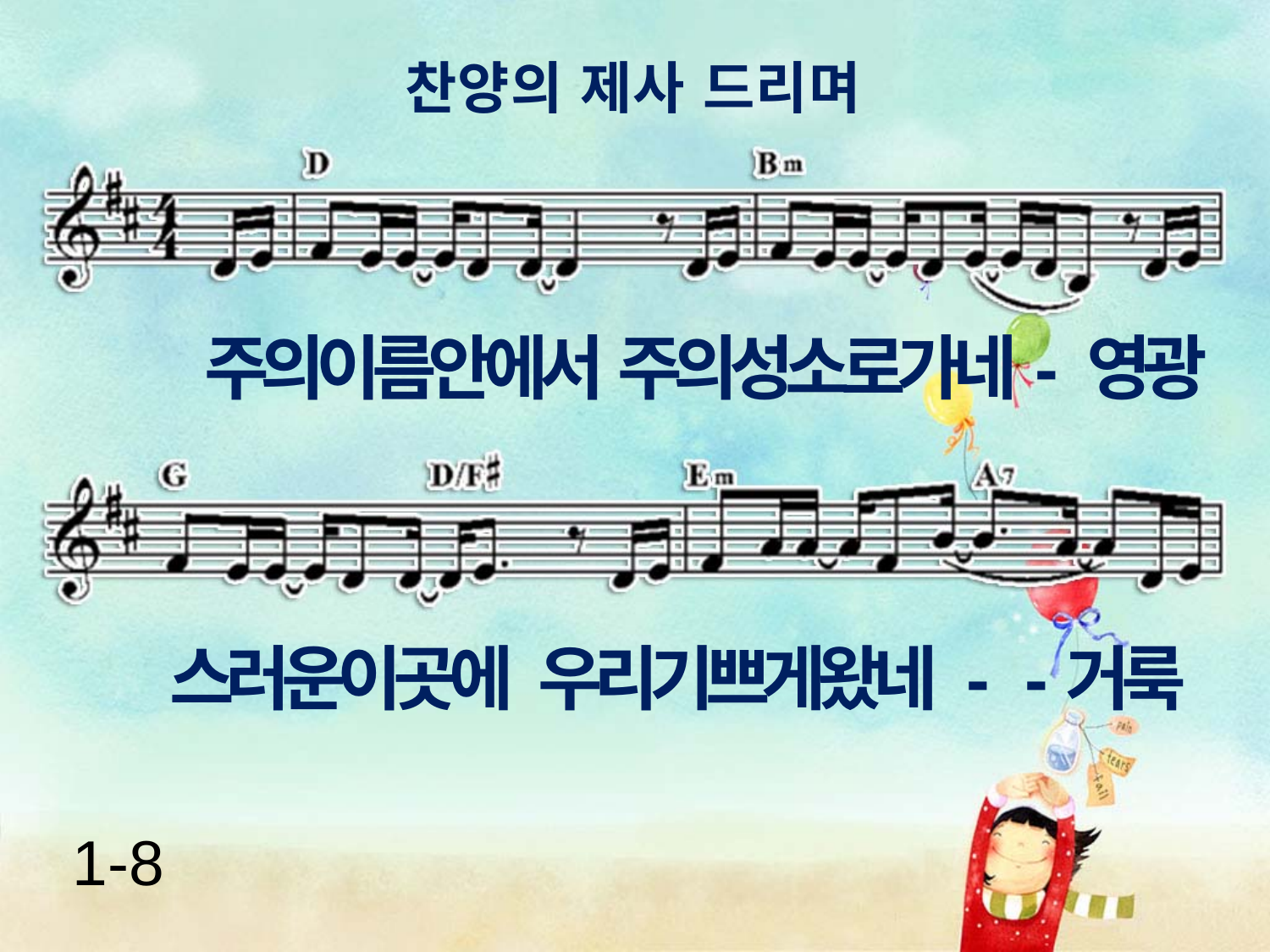

찬양의 제사 드리며
주의이름안에서  주의성소로가네- 영광
스러운이곳에   우리기쁘게왔네 -    -거룩
1-8